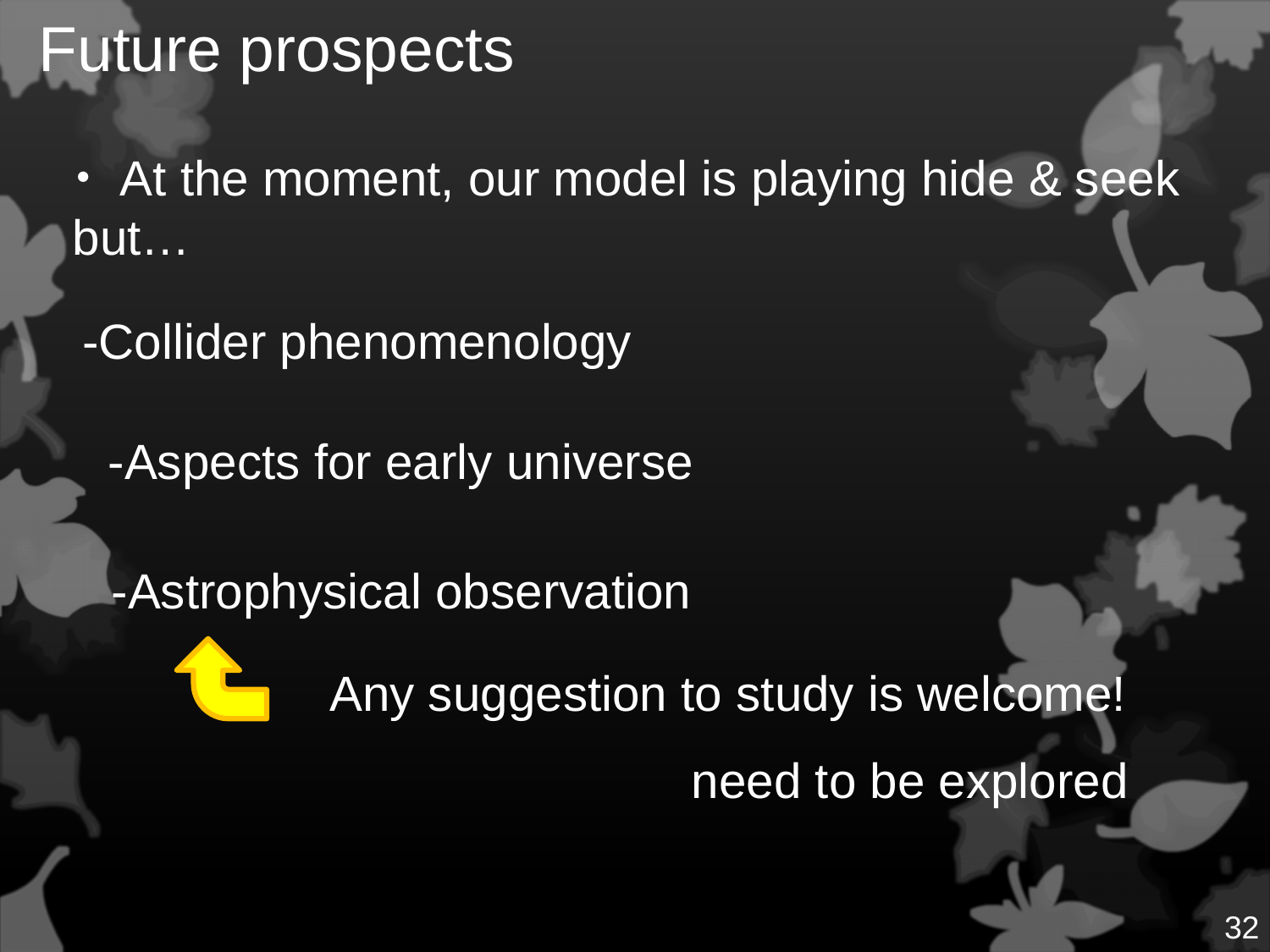

Future prospects
・At the moment, our model is playing hide & seek
 but…
-Collider phenomenology
-Aspects for early universe
-Astrophysical observation

Any suggestion to study is welcome!
need to be explored
32